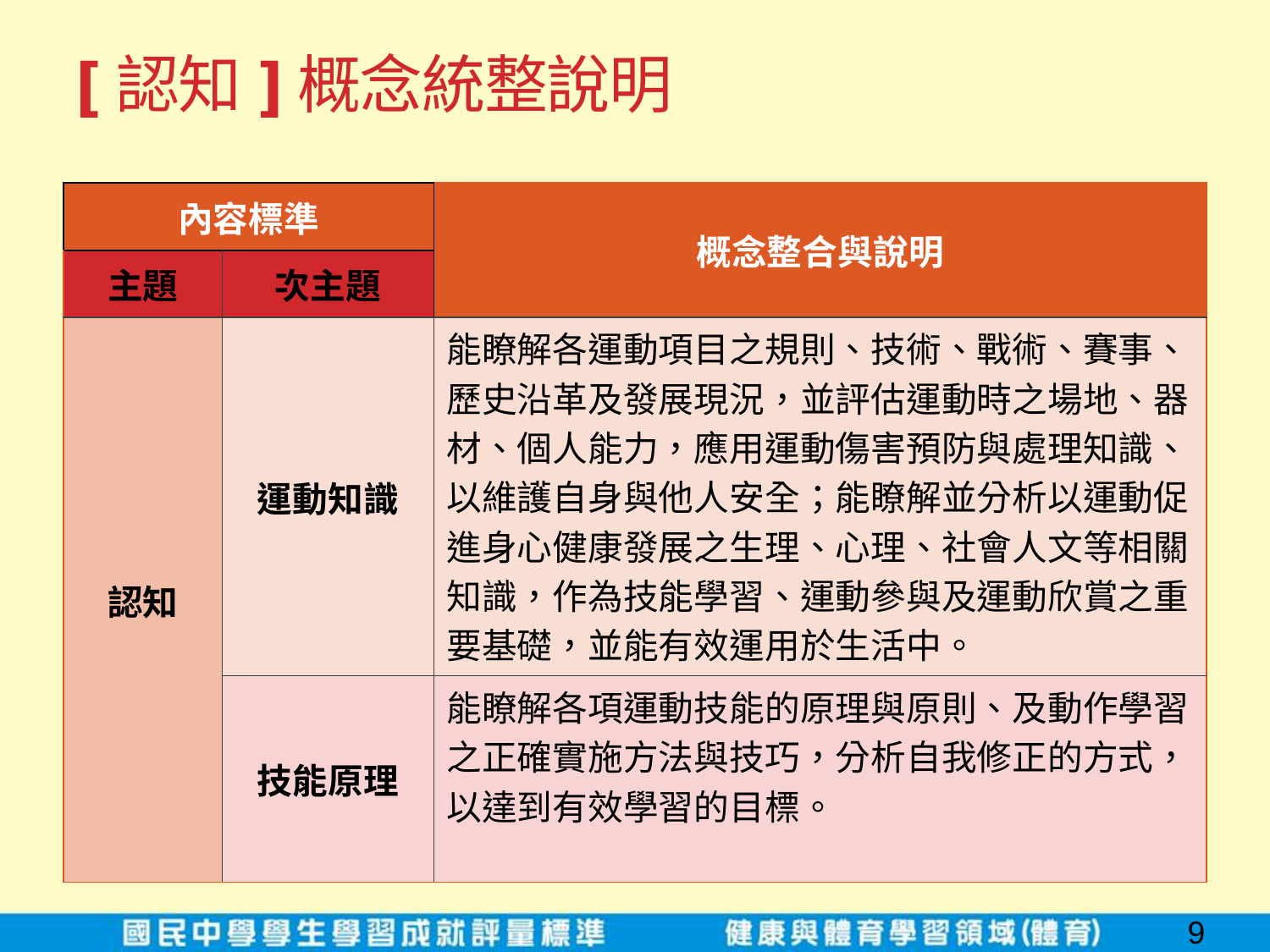

# [認知]概念統整說明
| 內容標準 |  | 概念整合與說明 |
| --- | --- | --- |
| 主題 | 次主題 |  |
| 認知 | 運動知識 | 能瞭解各運動項目之規則、技術、戰術、賽事、歷史沿革及發展現況，並評估運動時之場地、器材、個人能力，應用運動傷害預防與處理知識、以維護自身與他人安全；能瞭解並分析以運動促進身心健康發展之生理、心理、社會人文等相關知識，作為技能學習、運動參與及運動欣賞之重要基礎，並能有效運用於生活中。 |
|  | 技能原理 | 能瞭解各項運動技能的原理與原則、及動作學習之正確實施方法與技巧，分析自我修正的方式，以達到有效學習的目標。 |
9